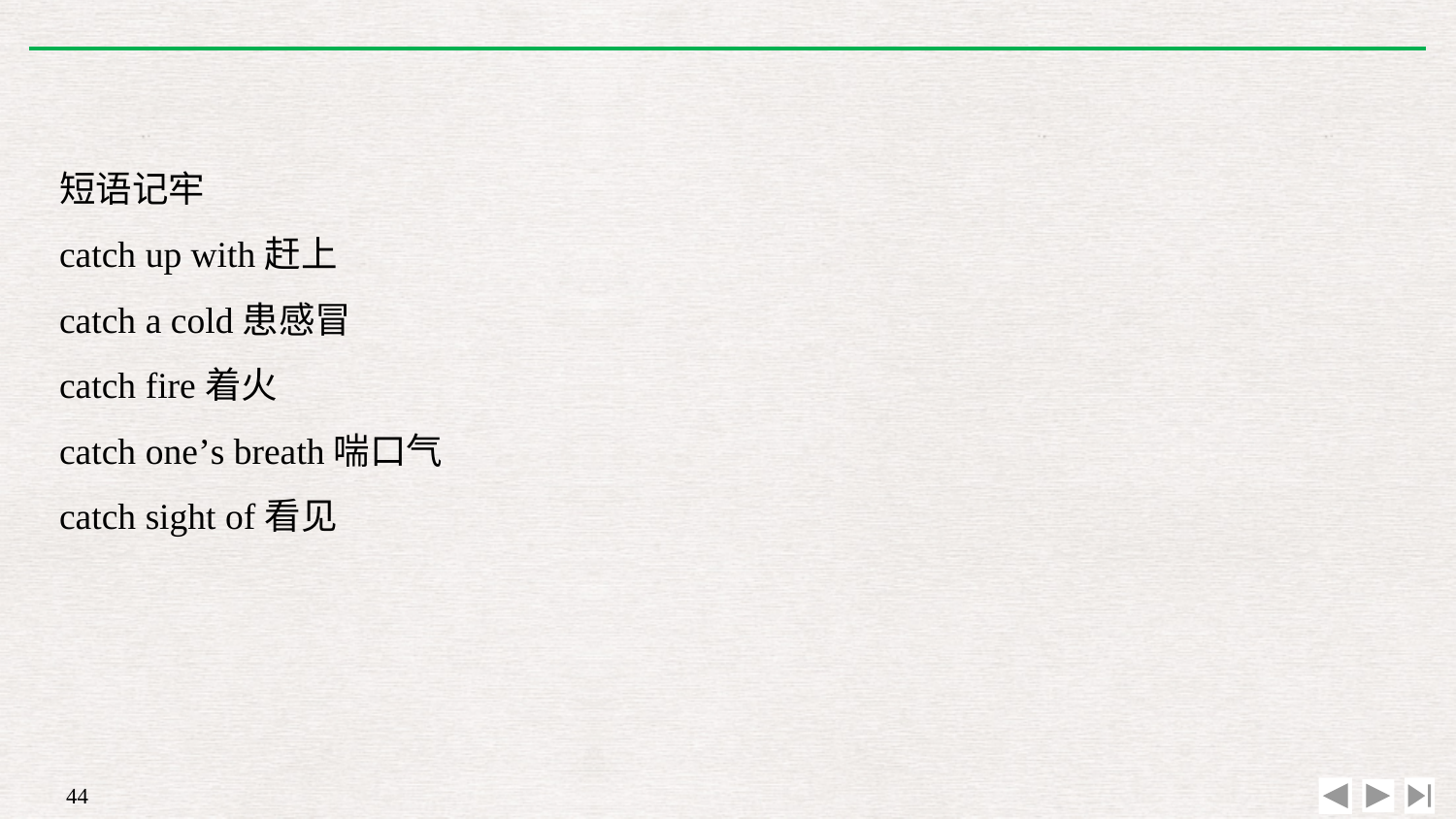

短语记牢
catch up with赶上
catch a cold患感冒
catch fire着火
catch one’s breath喘口气
catch sight of看见